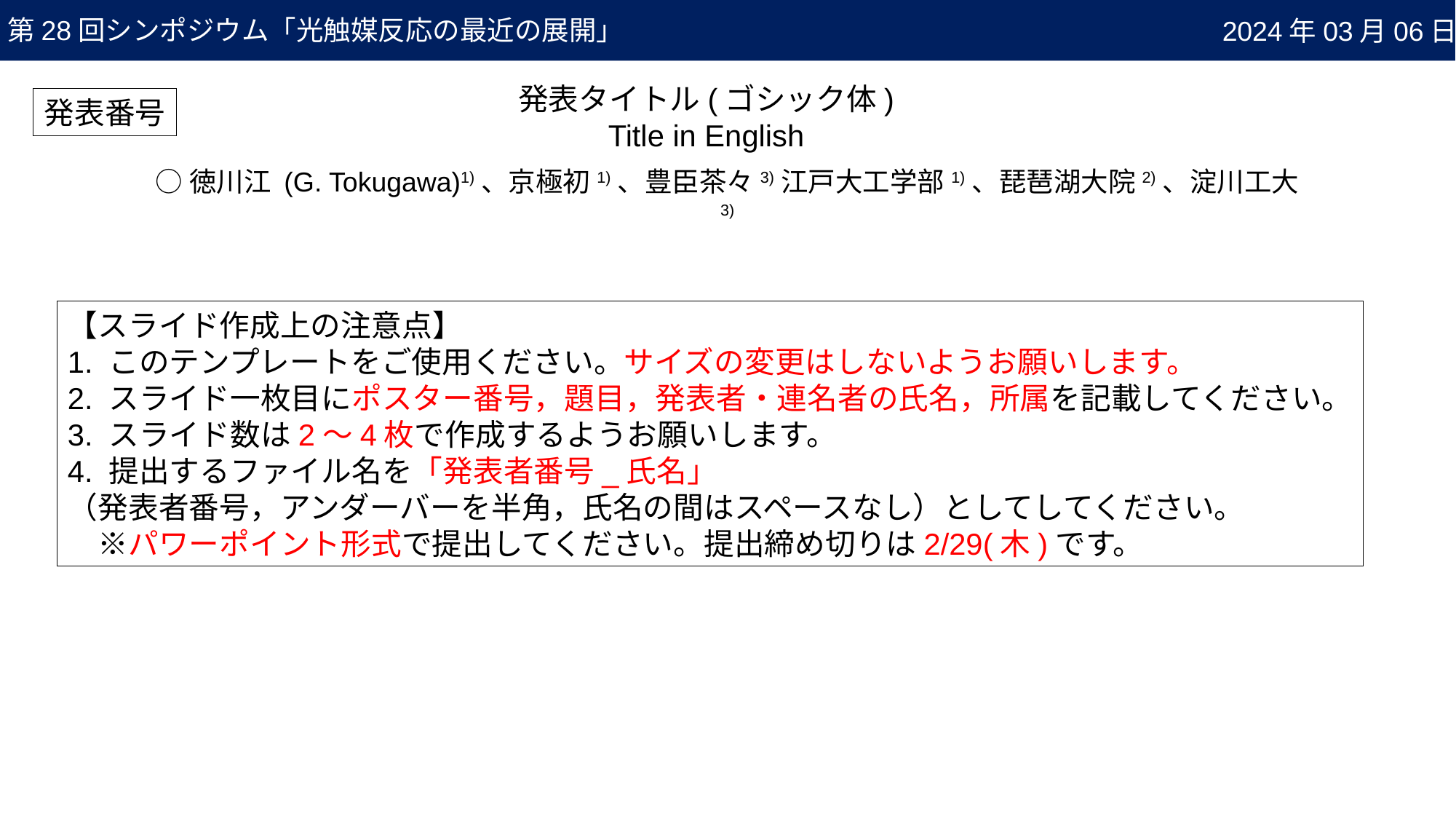

第28回シンポジウム「光触媒反応の最近の展開」
2024年03月06日
発表タイトル(ゴシック体)
Title in English
発表番号
○徳川江 (G. Tokugawa)1)、京極初1)、豊臣茶々3)江戸大工学部1)、琵琶湖大院2)、淀川工大3)
【スライド作成上の注意点】
このテンプレートをご使用ください。サイズの変更はしないようお願いします。
スライド一枚目にポスター番号，題目，発表者・連名者の氏名，所属を記載してください。
スライド数は2～4枚で作成するようお願いします。
提出するファイル名を「発表者番号_氏名」
（発表者番号，アンダーバーを半角，氏名の間はスペースなし）としてしてください。
　※パワーポイント形式で提出してください。提出締め切りは2/29(木)です。